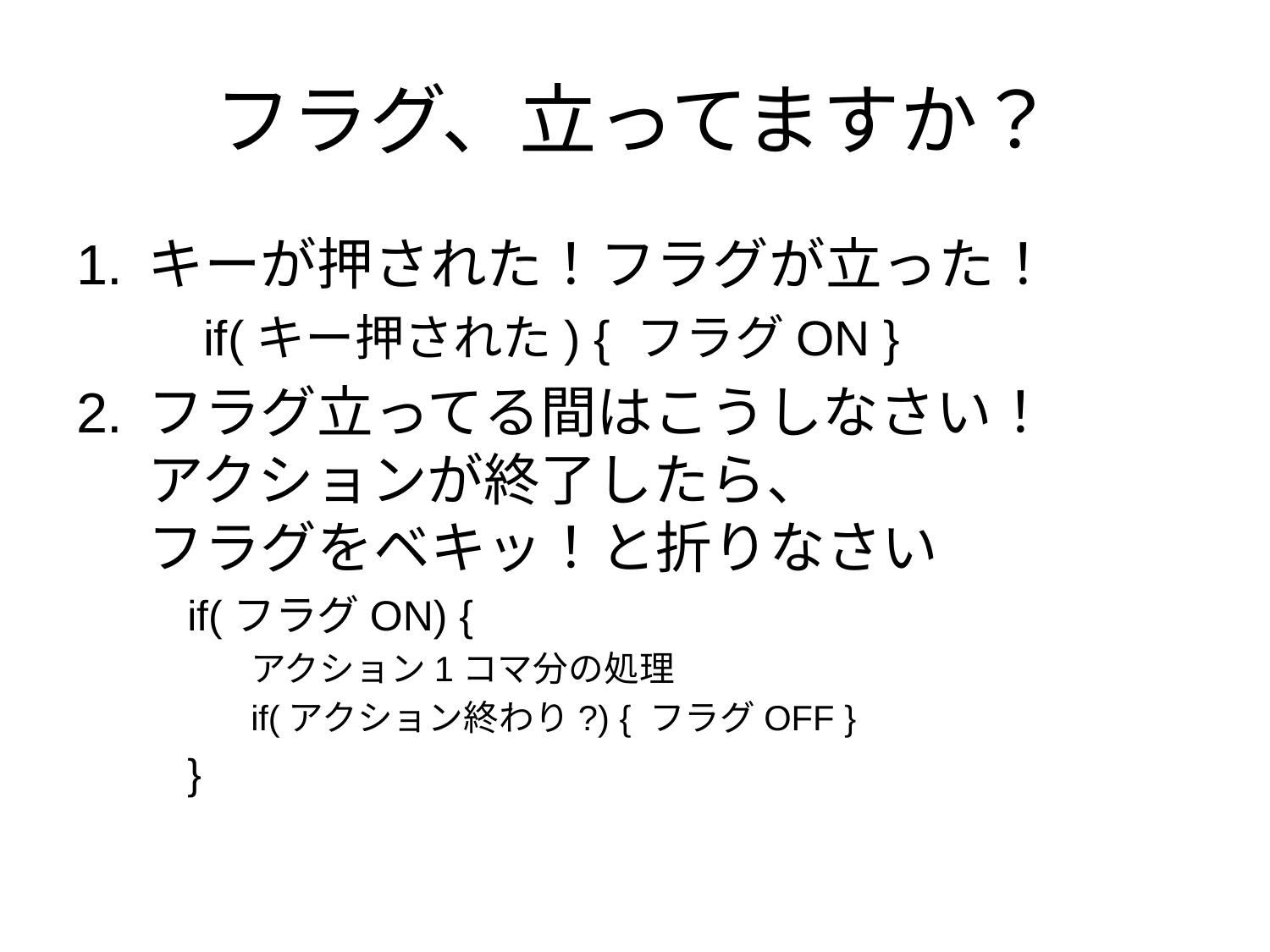

# フラグ、立ってますか？
キーが押された！フラグが立った！
	if(キー押された) { フラグON }
フラグ立ってる間はこうしなさい！
アクションが終了したら、
フラグをベキッ！と折りなさい
if(フラグON) {
アクション1コマ分の処理
if(アクション終わり?) { フラグOFF }
}